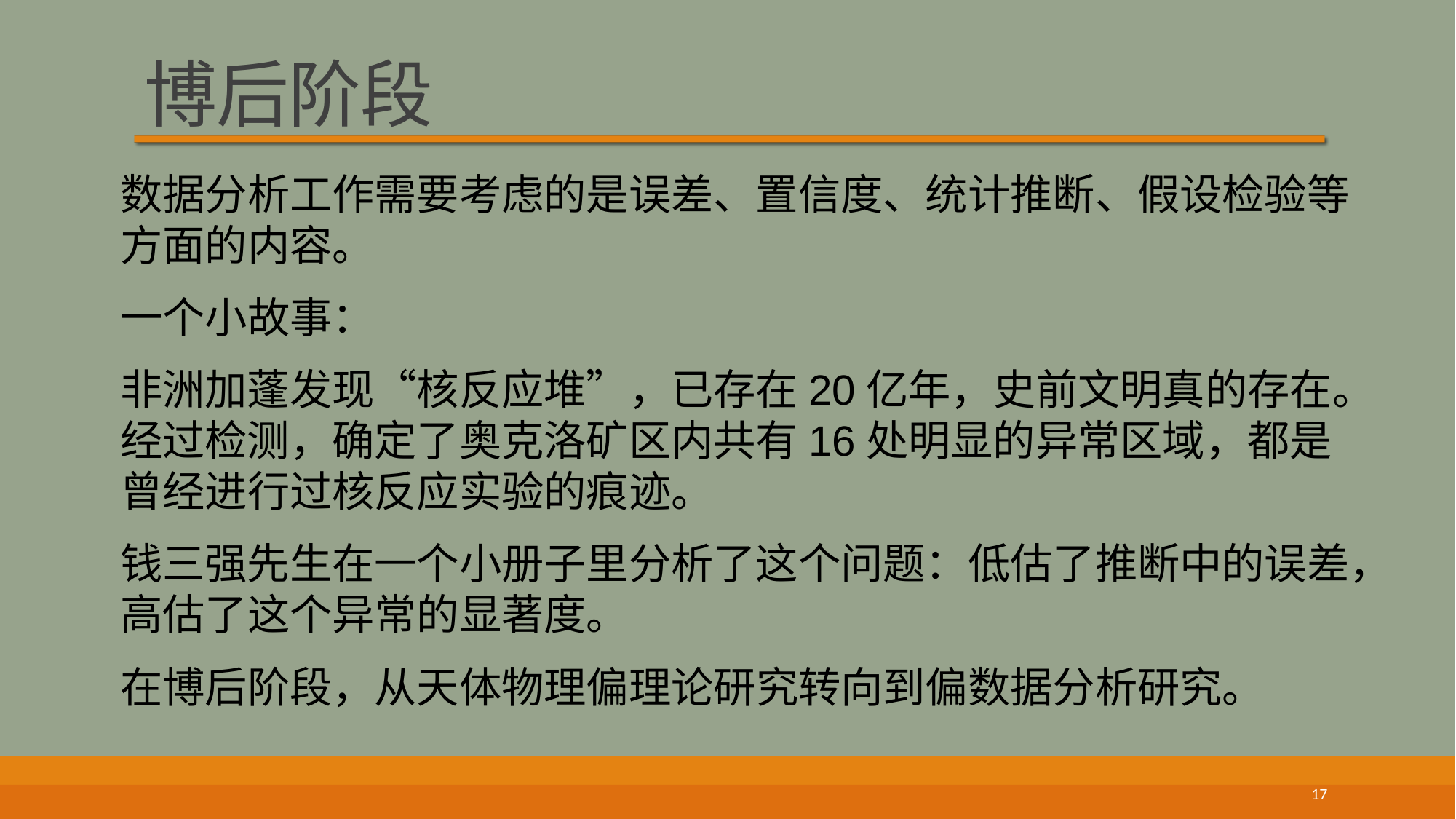

# 博后阶段
数据分析工作需要考虑的是误差、置信度、统计推断、假设检验等方面的内容。
一个小故事：
非洲加蓬发现“核反应堆”，已存在20亿年，史前文明真的存在。经过检测，确定了奥克洛矿区内共有16处明显的异常区域，都是曾经进行过核反应实验的痕迹。
钱三强先生在一个小册子里分析了这个问题：低估了推断中的误差，高估了这个异常的显著度。
在博后阶段，从天体物理偏理论研究转向到偏数据分析研究。
17